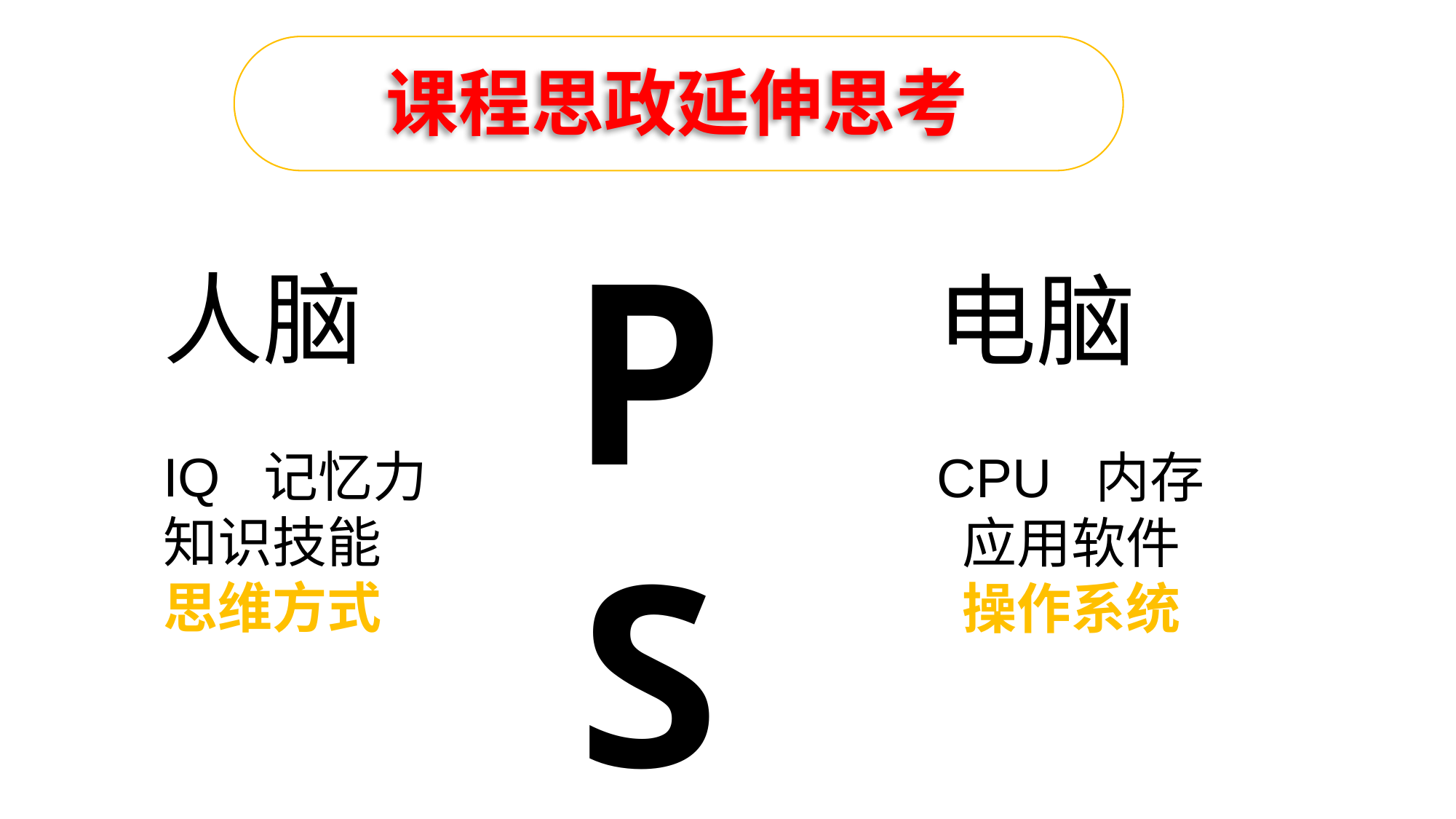

课程思政延伸思考
PS
人脑

IQ  记忆力
知识技能
思维方式
电脑

CPU  内存
 应用软件
 操作系统